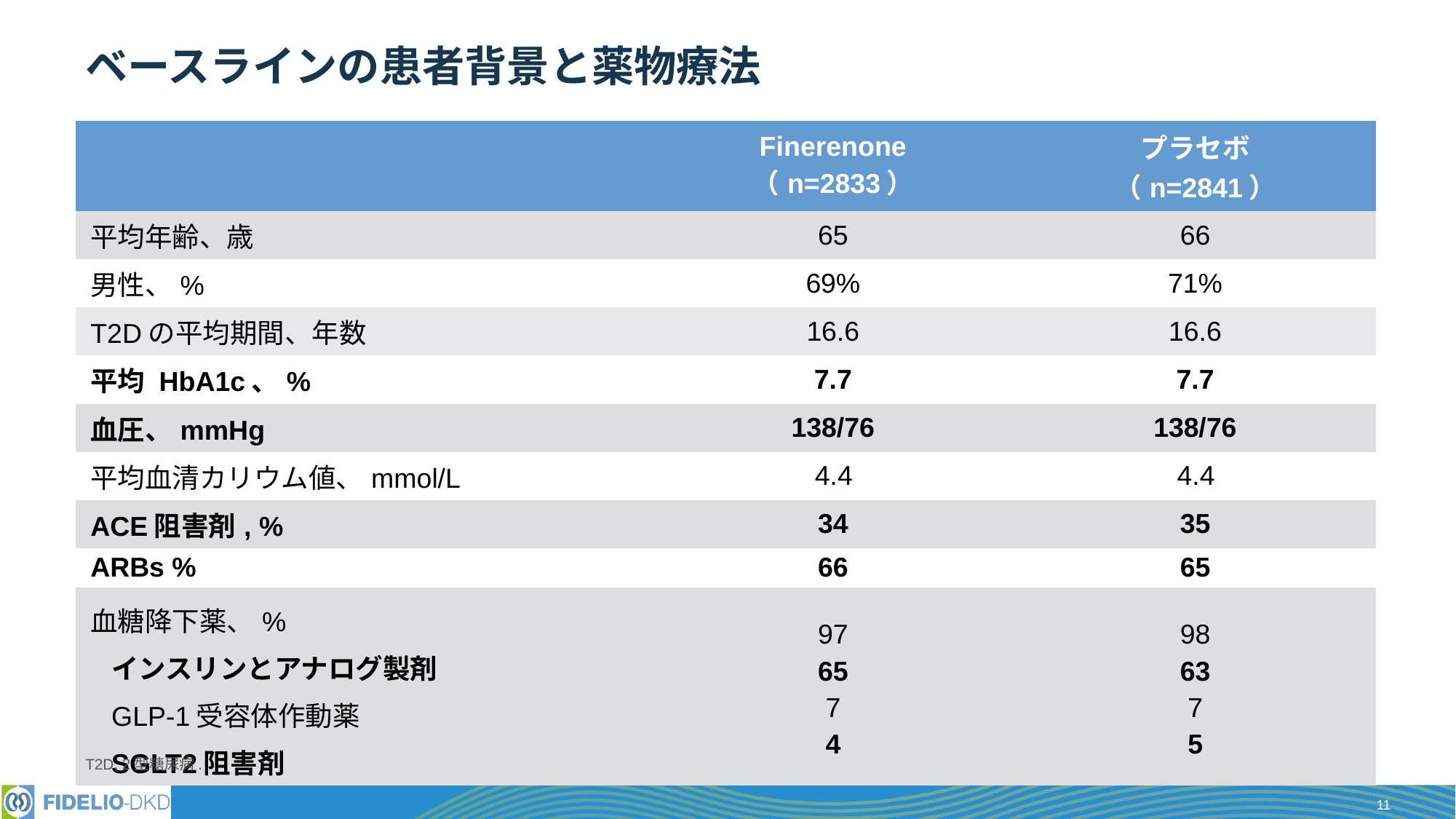

# ベースラインの患者背景と薬物療法
|  | Finerenone （n=2833） | プラセボ （n=2841） |
| --- | --- | --- |
| 平均年齢、歳 | 65 | 66 |
| 男性、% | 69% | 71% |
| T2Dの平均期間、年数 | 16.6 | 16.6 |
| 平均 HbA1c、% | 7.7 | 7.7 |
| 血圧、mmHg | 138/76 | 138/76 |
| 平均血清カリウム値、mmol/L | 4.4 | 4.4 |
| ACE阻害剤, % | 34 | 35 |
| ARBs % | 66 | 65 |
| 血糖降下薬、% インスリンとアナログ製剤 GLP-1受容体作動薬 SGLT2阻害剤 | 97 65 7 4 | 98 63 7 5 |
T2D, 2型糖尿病.
11